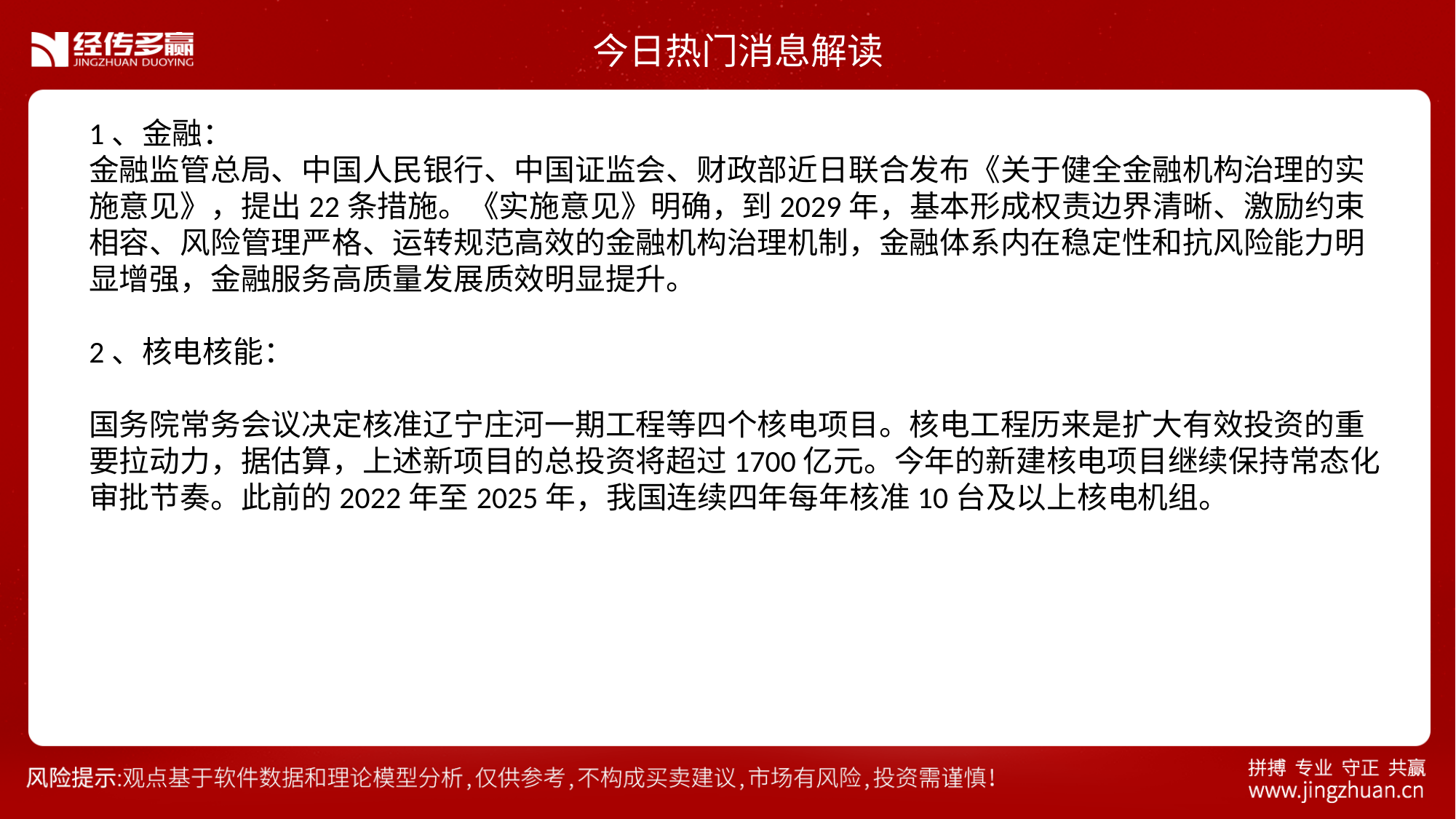

今日热门消息解读
1、金融：
金融监管总局、中国人民银行、中国证监会、财政部近日联合发布《关于健全金融机构治理的实施意见》，提出22条措施。《实施意见》明确，到2029年，基本形成权责边界清晰、激励约束相容、风险管理严格、运转规范高效的金融机构治理机制，金融体系内在稳定性和抗风险能力明显增强，金融服务高质量发展质效明显提升。

2、核电核能：

国务院常务会议决定核准辽宁庄河一期工程等四个核电项目。核电工程历来是扩大有效投资的重要拉动力，据估算，上述新项目的总投资将超过1700亿元。今年的新建核电项目继续保持常态化审批节奏。此前的2022年至2025年，我国连续四年每年核准10台及以上核电机组。